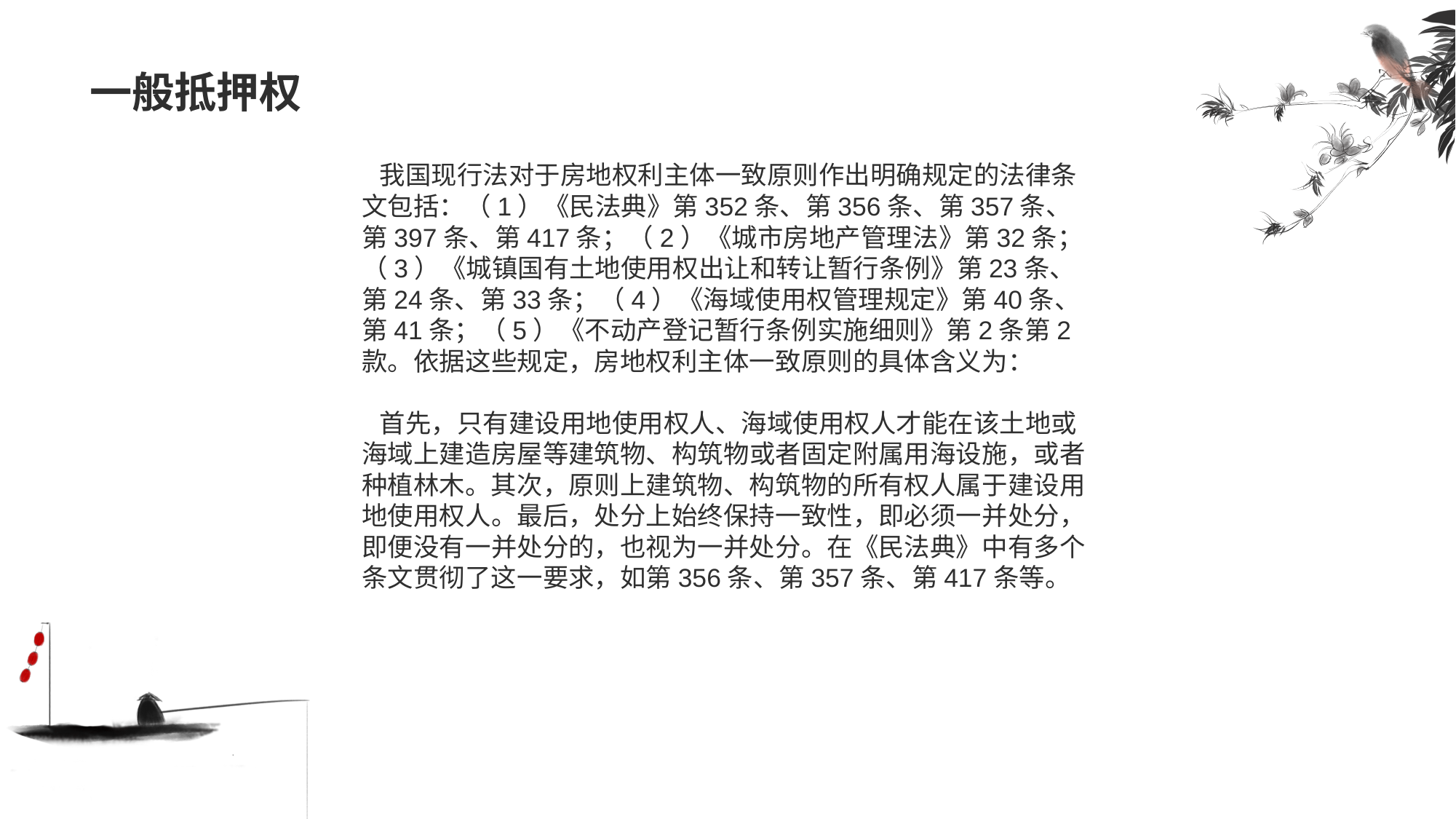

# 一般抵押权

  我国现行法对于房地权利主体一致原则作出明确规定的法律条文包括：（1）《民法典》第352条、第356条、第357条、第397条、第417条；（2）《城市房地产管理法》第32条；（3）《城镇国有土地使用权出让和转让暂行条例》第23条、第24条、第33条；（4）《海域使用权管理规定》第40条、第41条；（5）《不动产登记暂行条例实施细则》第2条第2款。依据这些规定，房地权利主体一致原则的具体含义为：

  首先，只有建设用地使用权人、海域使用权人才能在该土地或海域上建造房屋等建筑物、构筑物或者固定附属用海设施，或者种植林木。其次，原则上建筑物、构筑物的所有权人属于建设用地使用权人。最后，处分上始终保持一致性，即必须一并处分，即便没有一并处分的，也视为一并处分。在《民法典》中有多个条文贯彻了这一要求，如第356条、第357条、第417条等。
81